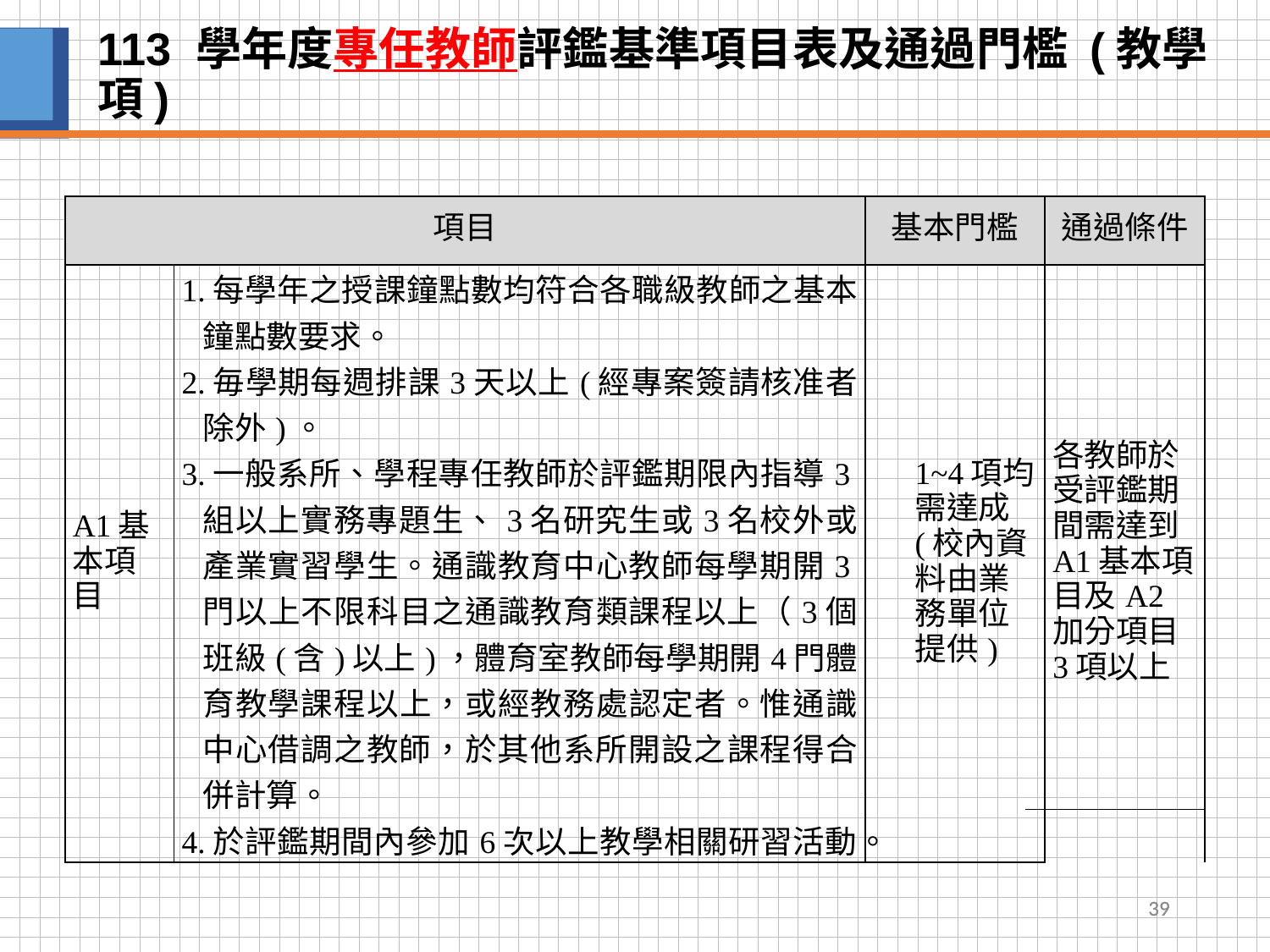

# 113 學年度專任教師評鑑基準項目表及通過門檻 (教學項)
| 項目 |  | 基本門檻 | 通過條件 |
| --- | --- | --- | --- |
| A1基本項目 | 1.每學年之授課鐘點數均符合各職級教師之基本鐘點數要求。 2.毎學期每週排課3天以上(經專案簽請核准者除外)。 3.一般系所、學程專任教師於評鑑期限內指導3組以上實務專題生、3名研究生或3名校外或產業實習學生。通識教育中心教師每學期開3門以上不限科目之通識教育類課程以上（3個班級(含)以上)，體育室教師每學期開4門體育教學課程以上，或經教務處認定者。惟通識中心借調之教師，於其他系所開設之課程得合併計算。 4.於評鑑期間內參加6次以上教學相關研習活動。 | 1~4項均需達成 (校內資料由業務單位提供) | 各教師於受評鑑期間需達到A1基本項目及A2加分項目3項以上 |
39